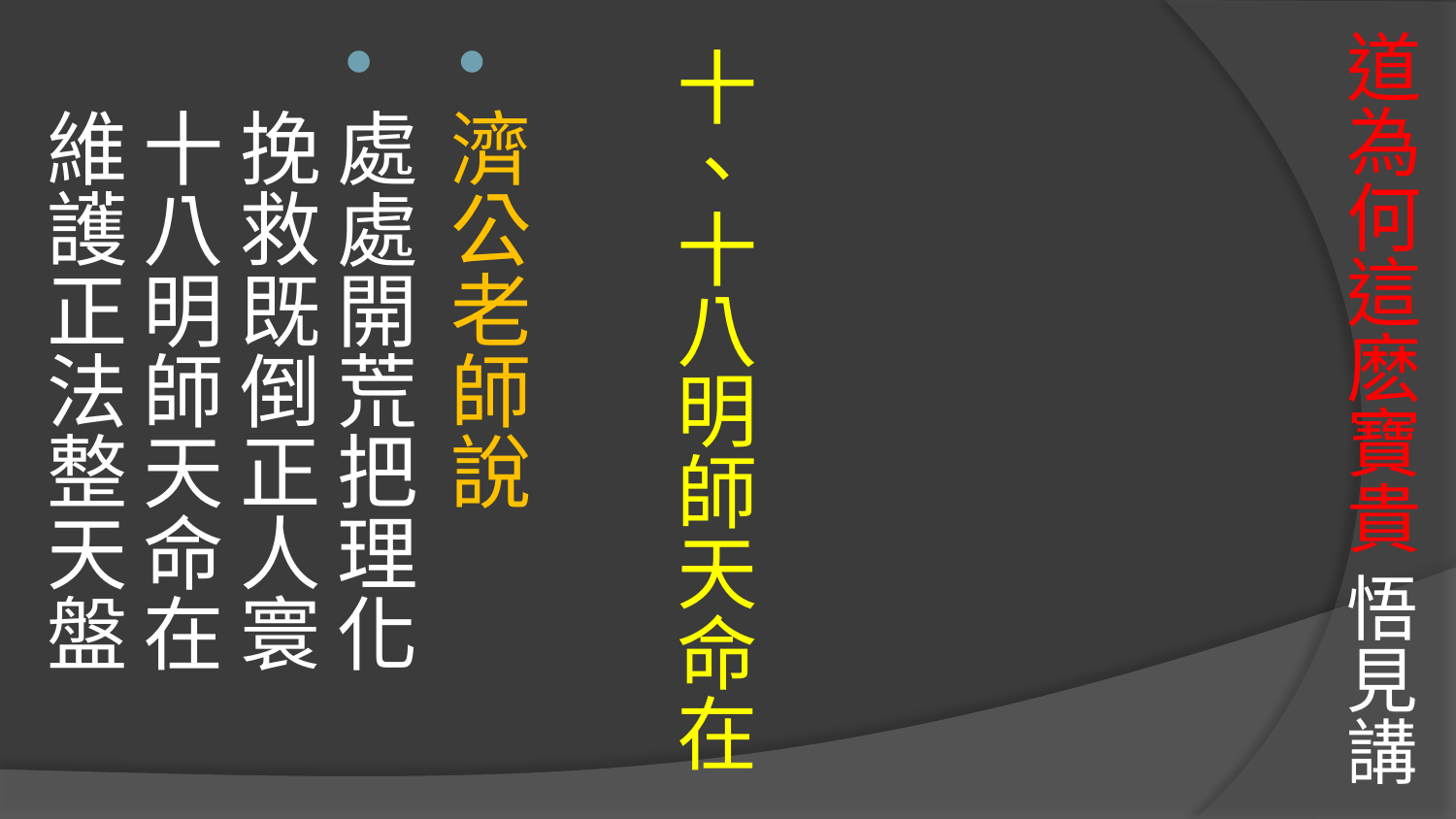

# 道為何這麽寶貴 悟見講
十、十八明師天命在

濟公老師說
處處開荒把理化 
挽救既倒正人寰 
十八明師天命在 
維護正法整天盤